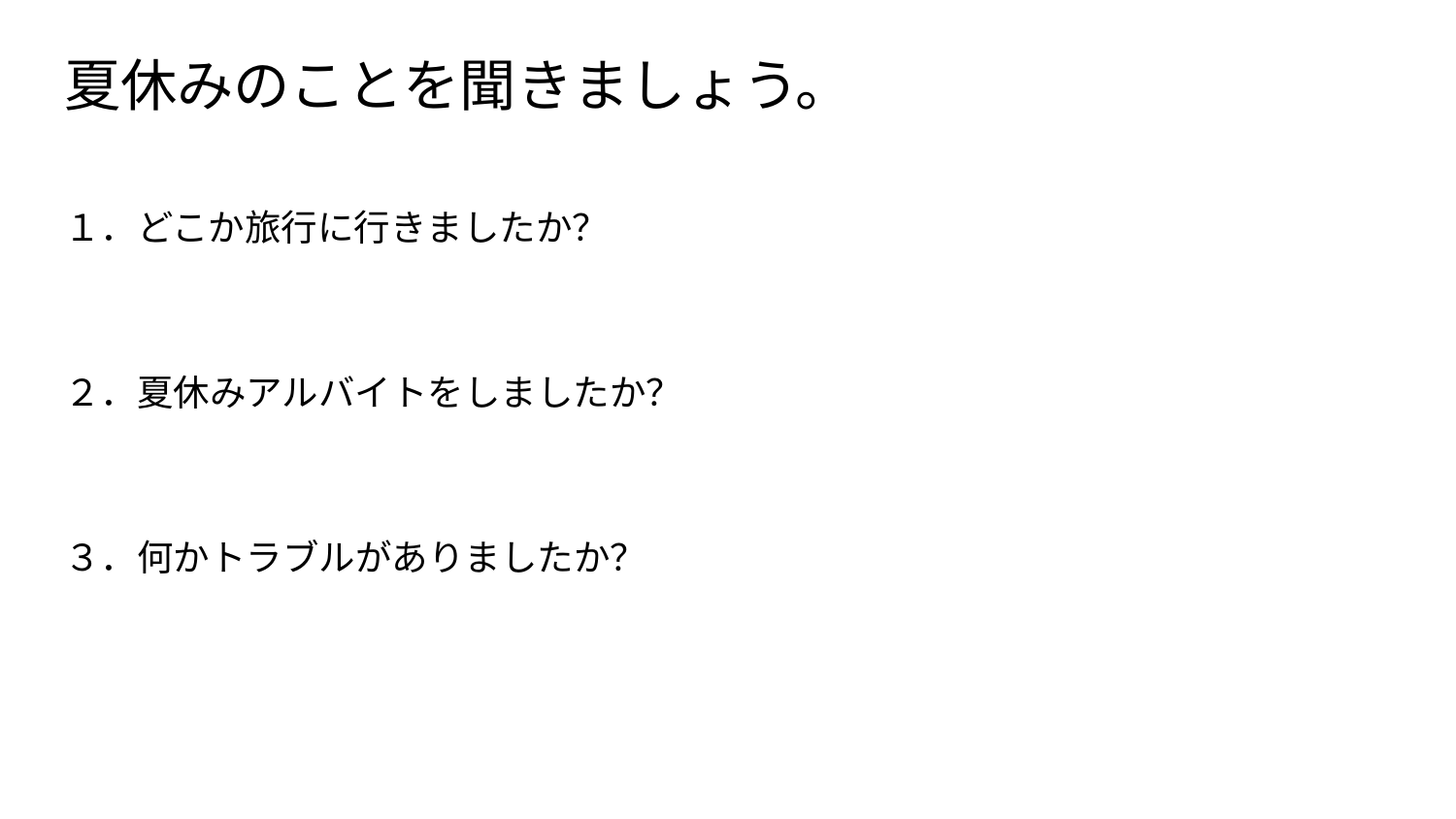

# 夏休みのことを聞きましょう。
１．どこか旅行に行きましたか？

２．夏休みアルバイトをしましたか？

３．何かトラブルがありましたか？